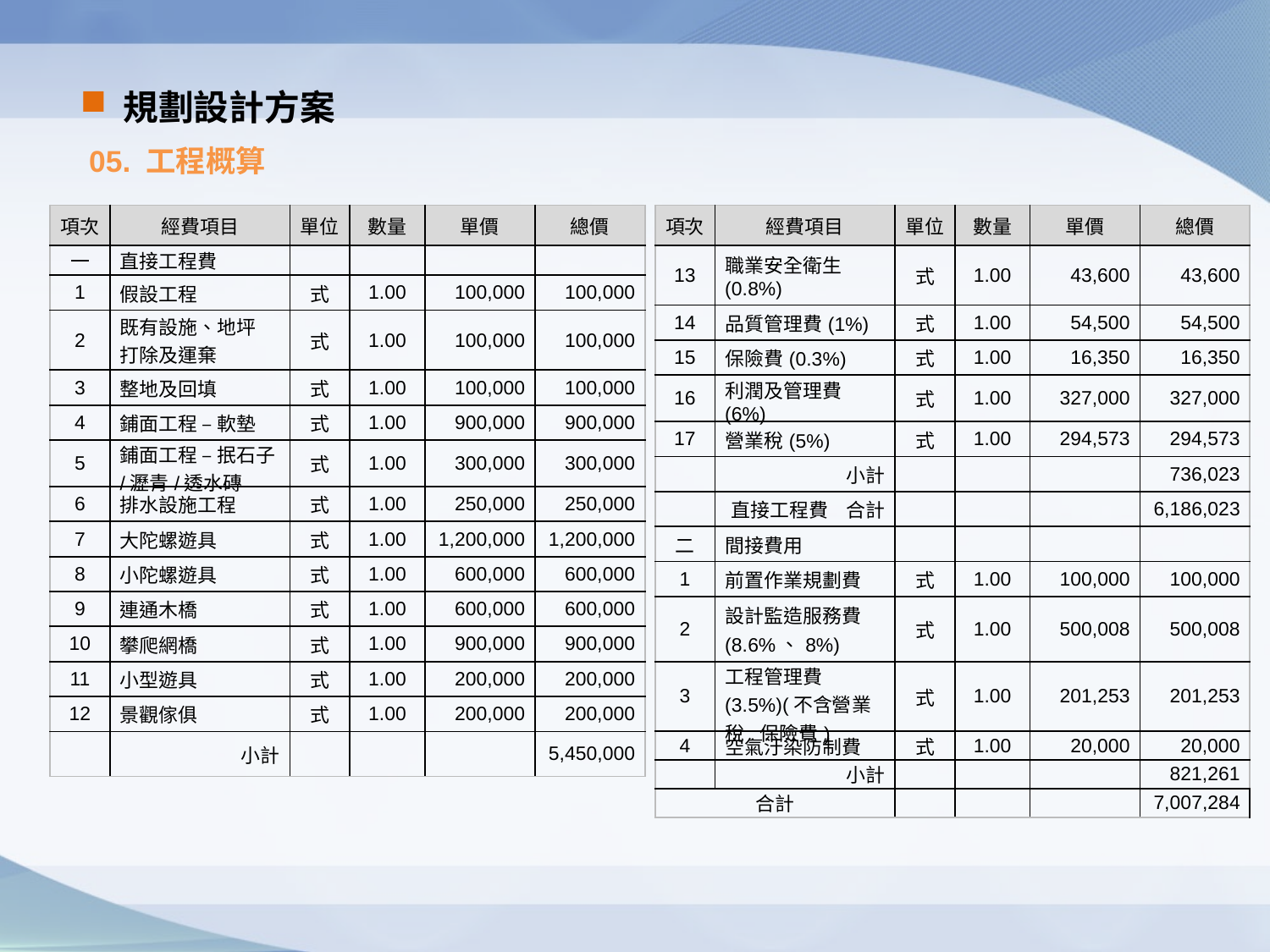

規劃設計方案
05. 工程概算
| 項次 | 經費項目 | 單位 | 數量 | 單價 | 總價 |
| --- | --- | --- | --- | --- | --- |
| 一 | 直接工程費 |  |  |  |  |
| 1 | 假設工程 | 式 | 1.00 | 100,000 | 100,000 |
| 2 | 既有設施、地坪 打除及運棄 | 式 | 1.00 | 100,000 | 100,000 |
| 3 | 整地及回填 | 式 | 1.00 | 100,000 | 100,000 |
| 4 | 鋪面工程 – 軟墊 | 式 | 1.00 | 900,000 | 900,000 |
| 5 | 鋪面工程 – 抿石子/瀝青/透水磚 | 式 | 1.00 | 300,000 | 300,000 |
| 6 | 排水設施工程 | 式 | 1.00 | 250,000 | 250,000 |
| 7 | 大陀螺遊具 | 式 | 1.00 | 1,200,000 | 1,200,000 |
| 8 | 小陀螺遊具 | 式 | 1.00 | 600,000 | 600,000 |
| 9 | 連通木橋 | 式 | 1.00 | 600,000 | 600,000 |
| 10 | 攀爬網橋 | 式 | 1.00 | 900,000 | 900,000 |
| 11 | 小型遊具 | 式 | 1.00 | 200,000 | 200,000 |
| 12 | 景觀傢俱 | 式 | 1.00 | 200,000 | 200,000 |
|  | 小計 |  |  |  | 5,450,000 |
| 項次 | 經費項目 | 單位 | 數量 | 單價 | 總價 |
| --- | --- | --- | --- | --- | --- |
| 13 | 職業安全衛生(0.8%) | 式 | 1.00 | 43,600 | 43,600 |
| 14 | 品質管理費(1%) | 式 | 1.00 | 54,500 | 54,500 |
| 15 | 保險費(0.3%) | 式 | 1.00 | 16,350 | 16,350 |
| 16 | 利潤及管理費(6%) | 式 | 1.00 | 327,000 | 327,000 |
| 17 | 營業稅(5%) | 式 | 1.00 | 294,573 | 294,573 |
|  | 小計 |  |  |  | 736,023 |
|  | 直接工程費 合計 |  |  |  | 6,186,023 |
| 二 | 間接費用 |  |  |  |  |
| 1 | 前置作業規劃費 | 式 | 1.00 | 100,000 | 100,000 |
| 2 | 設計監造服務費 (8.6%、8%) | 式 | 1.00 | 500,008 | 500,008 |
| 3 | 工程管理費 (3.5%)(不含營業稅.保險費) | 式 | 1.00 | 201,253 | 201,253 |
| 4 | 空氣汙染防制費 | 式 | 1.00 | 20,000 | 20,000 |
|  | 小計 |  |  |  | 821,261 |
| 合計 |  |  |  |  | 7,007,284 |